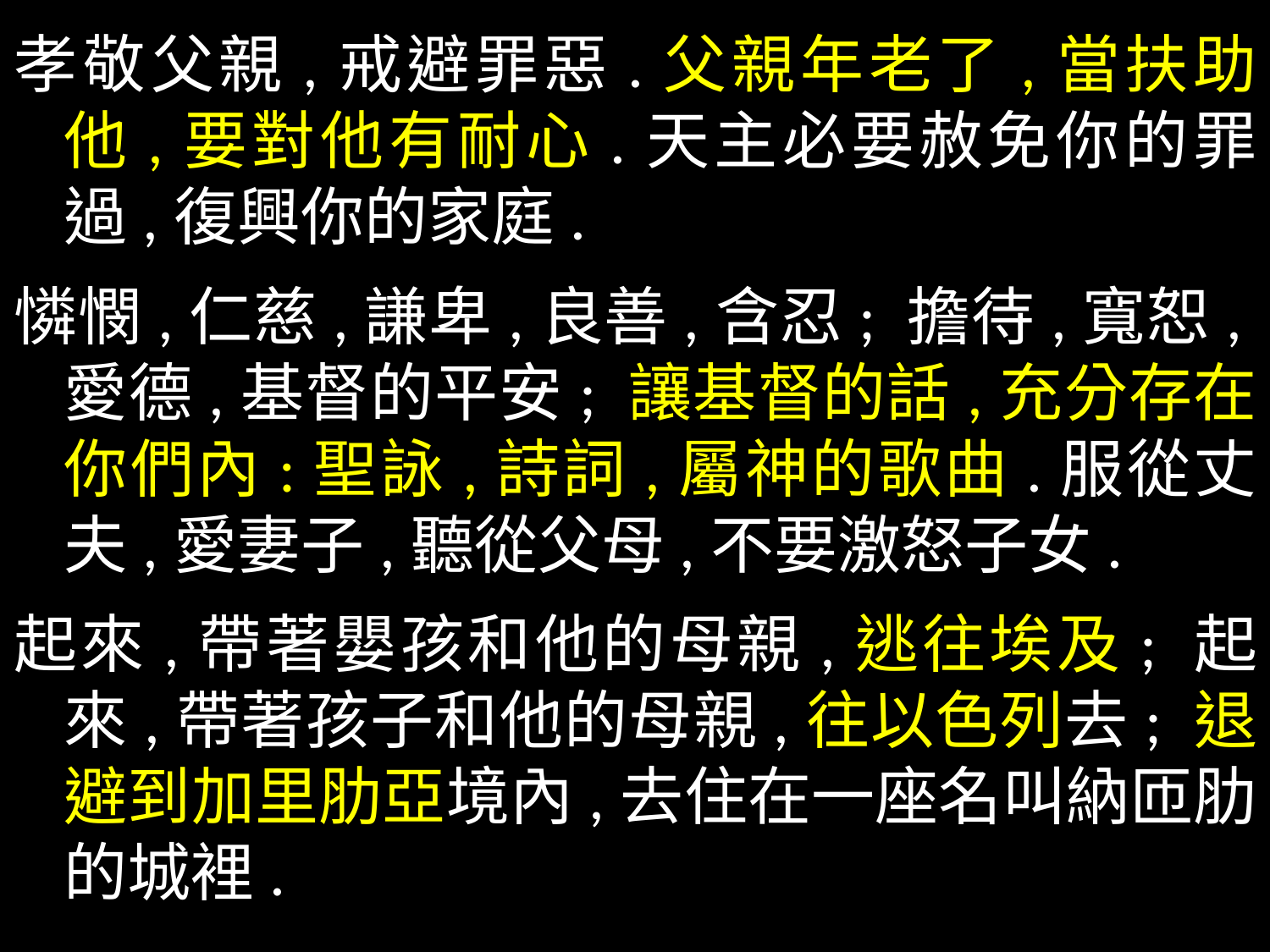

孝敬父親,戒避罪惡.父親年老了,當扶助他,要對他有耐心.天主必要赦免你的罪過,復興你的家庭.
憐憫,仁慈,謙卑,良善,含忍; 擔待,寬恕,愛德,基督的平安; 讓基督的話,充分存在你們內:聖詠,詩詞,屬神的歌曲.服從丈夫,愛妻子,聽從父母,不要激怒子女.
起來,帶著嬰孩和他的母親,逃往埃及; 起來,帶著孩子和他的母親,往以色列去; 退避到加里肋亞境內,去住在一座名叫納匝肋的城裡.